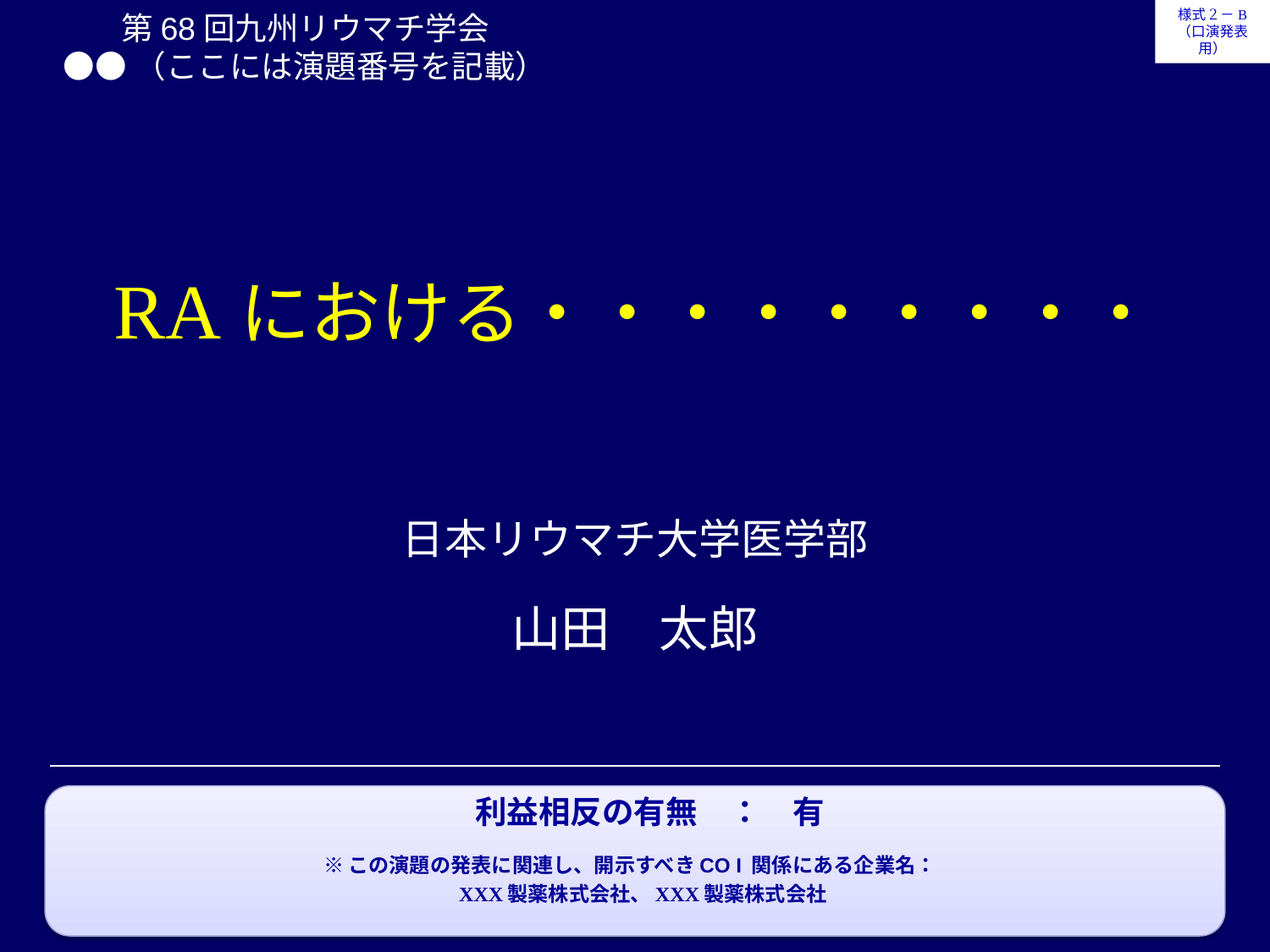

第68回九州リウマチ学会
●●（ここには演題番号を記載）
様式２－B
（口演発表用）
# RAにおける・・・・・・・・・
日本リウマチ大学医学部

山田　太郎

利益相反の有無　：　有
※この演題の発表に関連し、開示すべきCO I 関係にある企業名：
XXX製薬株式会社、XXX製薬株式会社